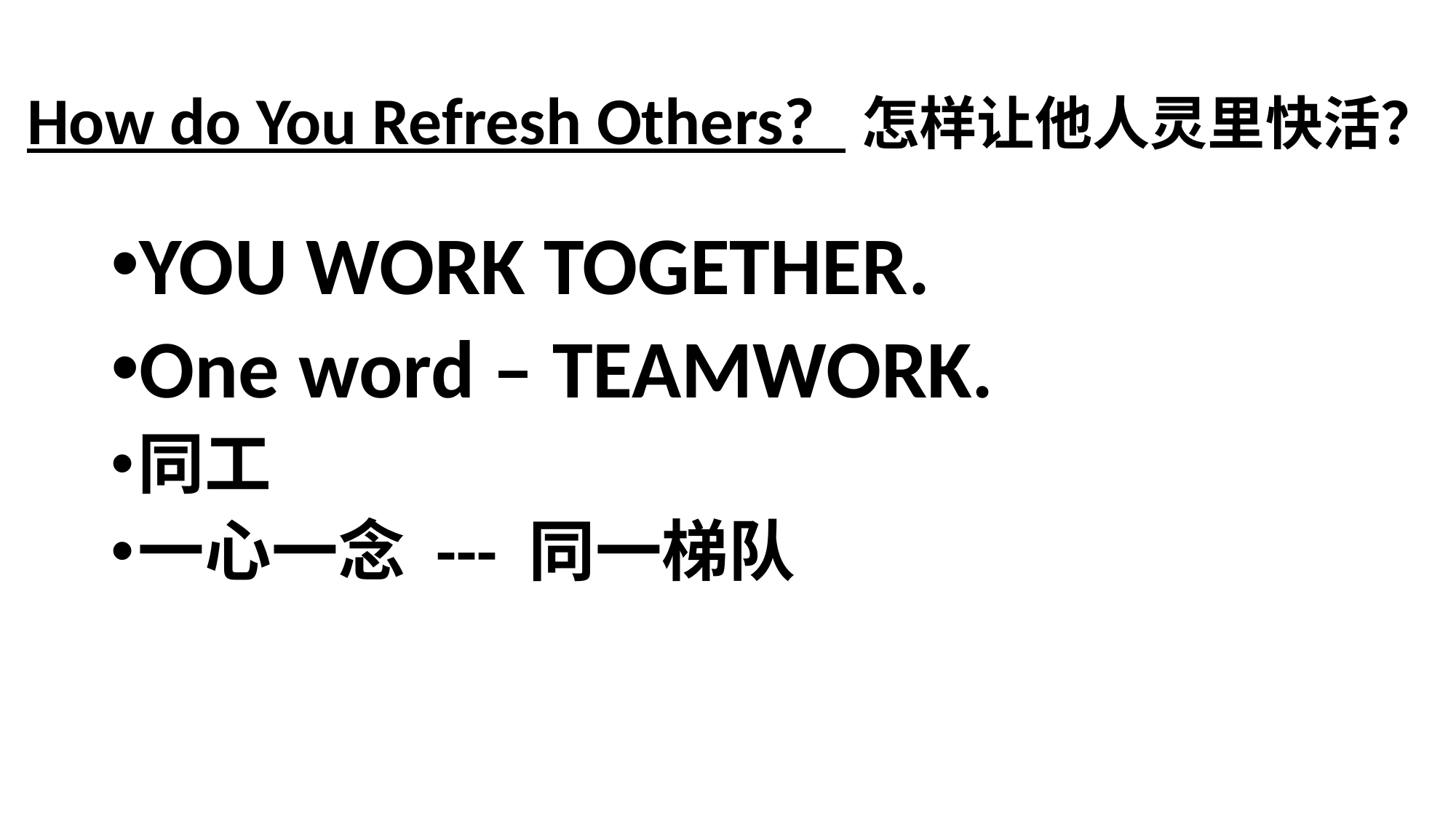

# How do You Refresh Others?  怎样让他人灵里快活？
YOU WORK TOGETHER.
One word – TEAMWORK.
同工
一心一念 --- 同一梯队